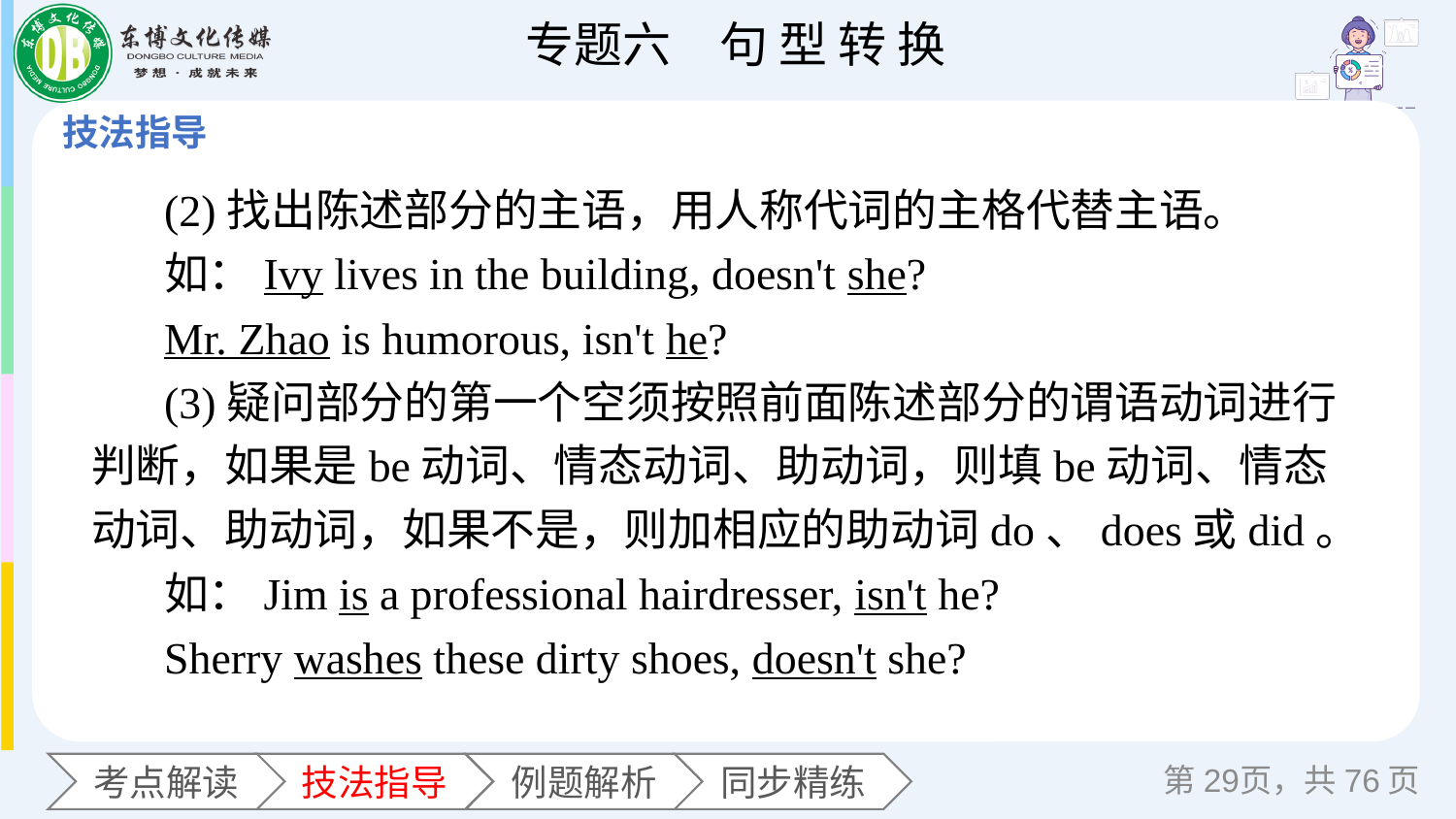

(2)找出陈述部分的主语，用人称代词的主格代替主语。
如：Ivy lives in the building, doesn't she?
Mr. Zhao is humorous, isn't he?
(3)疑问部分的第一个空须按照前面陈述部分的谓语动词进行判断，如果是be动词、情态动词、助动词，则填be动词、情态动词、助动词，如果不是，则加相应的助动词do、does或did。
如：Jim is a professional hairdresser, isn't he?
Sherry washes these dirty shoes, doesn't she?
第29页，共76页